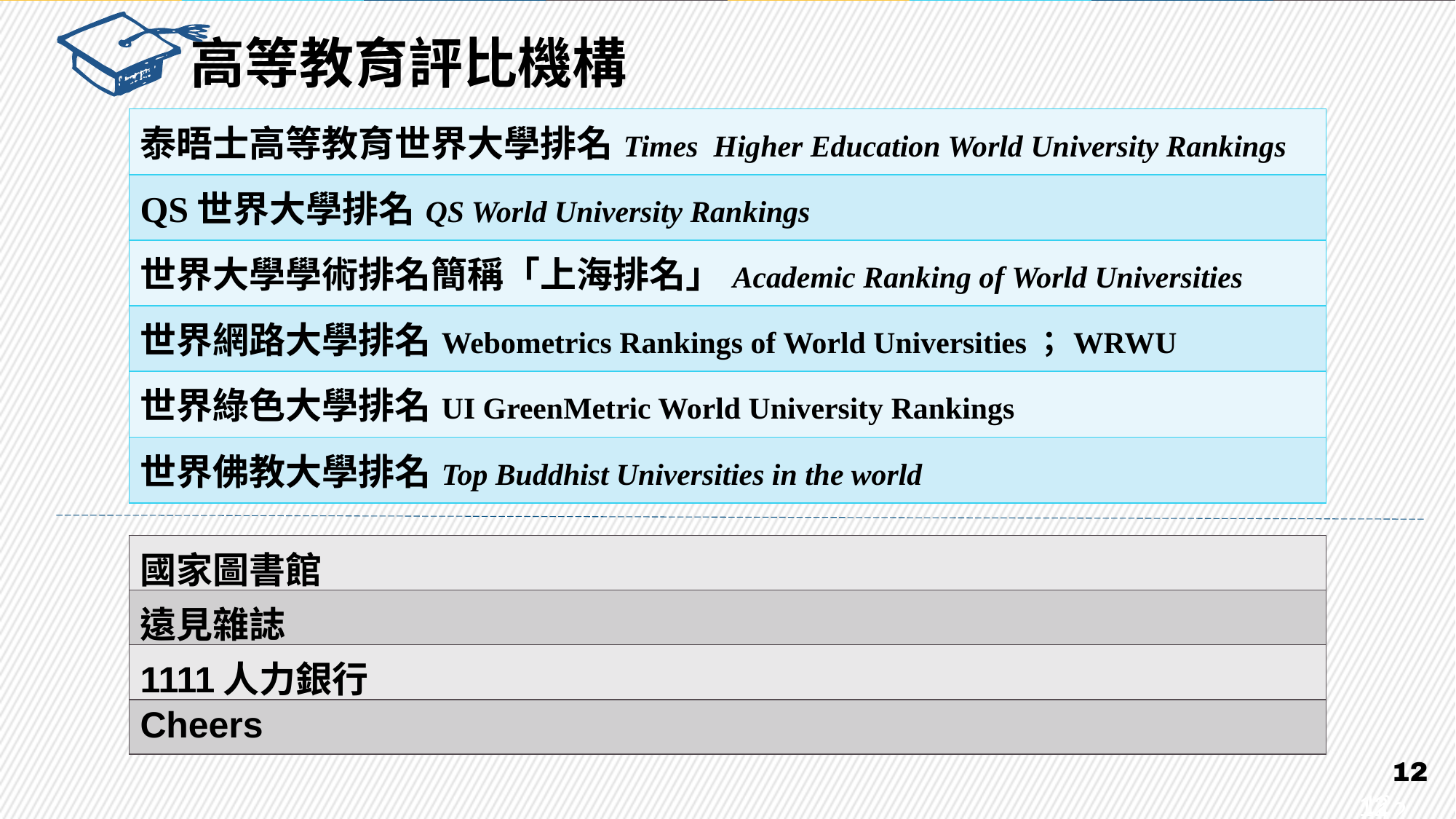

高等教育評比機構
| 泰晤士高等教育世界大學排名Times Higher Education World University Rankings |
| --- |
| QS世界大學排名QS World University Rankings |
| 世界大學學術排名簡稱「上海排名」Academic Ranking of World Universities |
| 世界網路大學排名Webometrics Rankings of World Universities；WRWU |
| 世界綠色大學排名UI GreenMetric World University Rankings |
| 世界佛教大學排名Top Buddhist Universities in the world |

| 國家圖書館 |
| --- |
| 遠見雜誌 |
| 1111人力銀行 |
| Cheers |